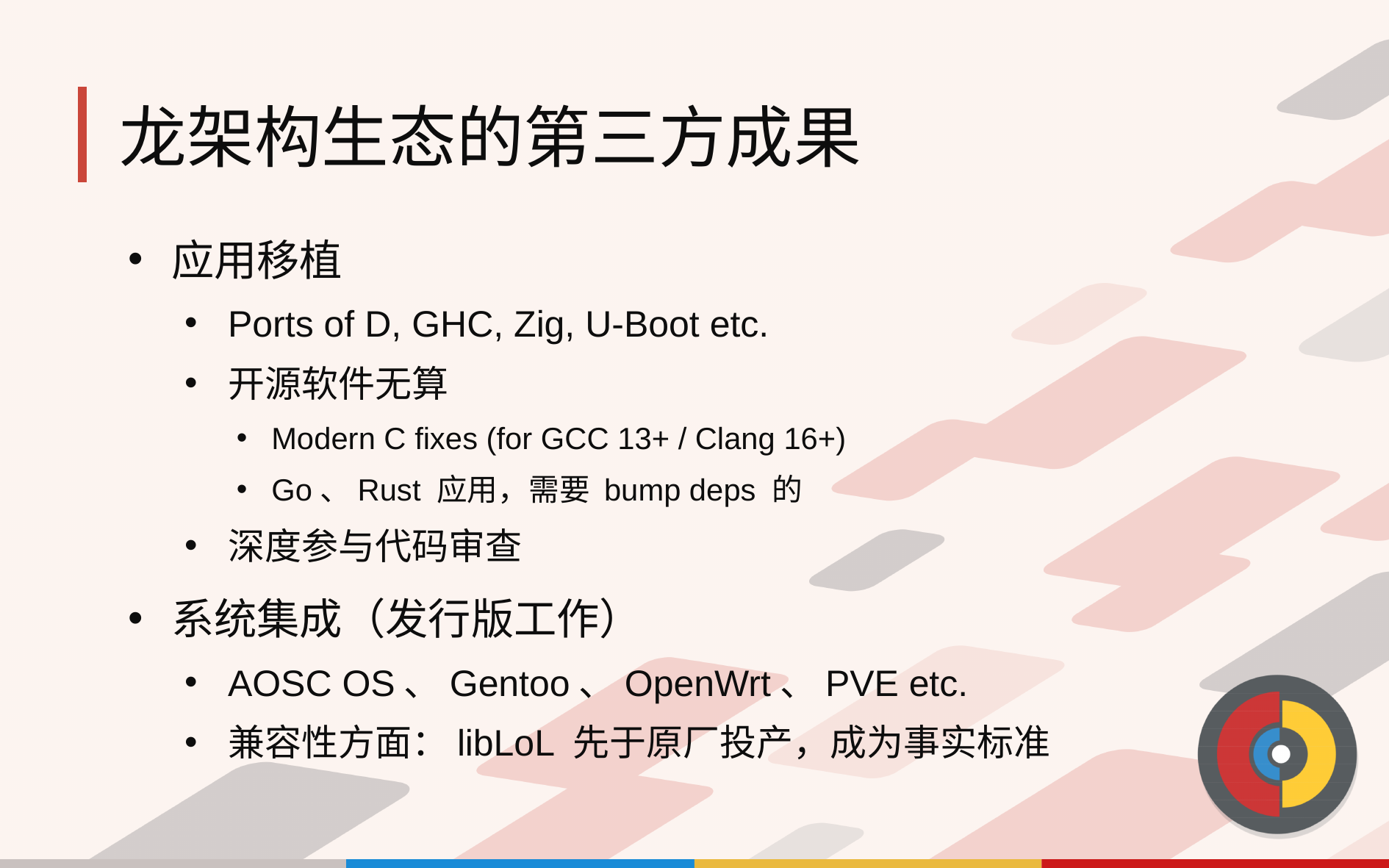

# 龙架构生态的第三方成果
应用移植
Ports of D, GHC, Zig, U-Boot etc.
开源软件无算
Modern C fixes (for GCC 13+ / Clang 16+)
Go、Rust 应用，需要 bump deps 的
深度参与代码审查
系统集成（发行版工作）
AOSC OS、Gentoo、OpenWrt、PVE etc.
兼容性方面：libLoL 先于原厂投产，成为事实标准